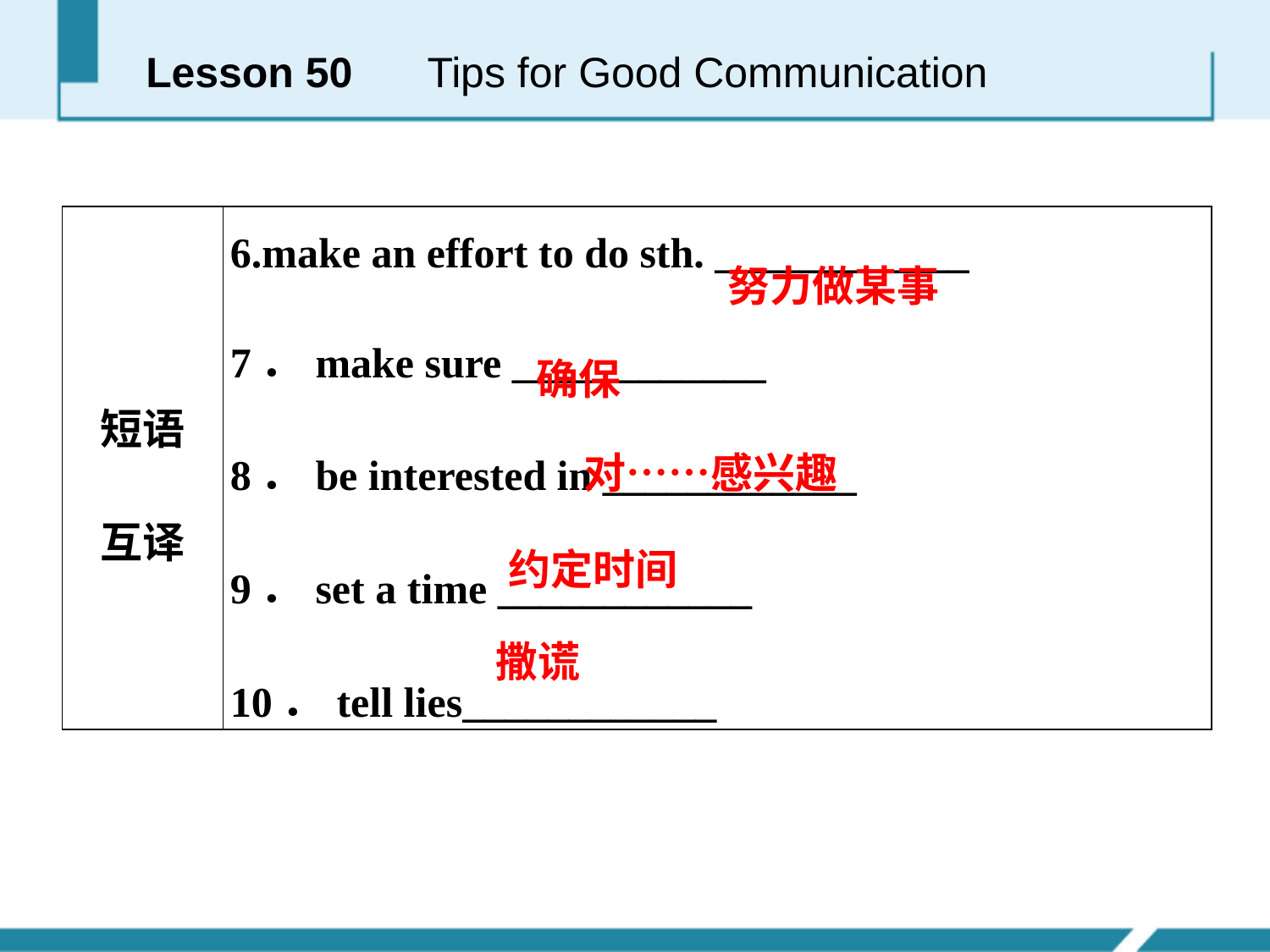

Lesson 50 　Tips for Good Communication
| 短语 互译 | 6.make an effort to do sth. \_\_\_\_\_\_\_\_\_\_\_\_ 7．make sure \_\_\_\_\_\_\_\_\_\_\_\_ 8．be interested in \_\_\_\_\_\_\_\_\_\_\_\_ 9．set a time \_\_\_\_\_\_\_\_\_\_\_\_ 10．tell lies\_\_\_\_\_\_\_\_\_\_\_\_ |
| --- | --- |
努力做某事
确保
对……感兴趣
约定时间
撒谎